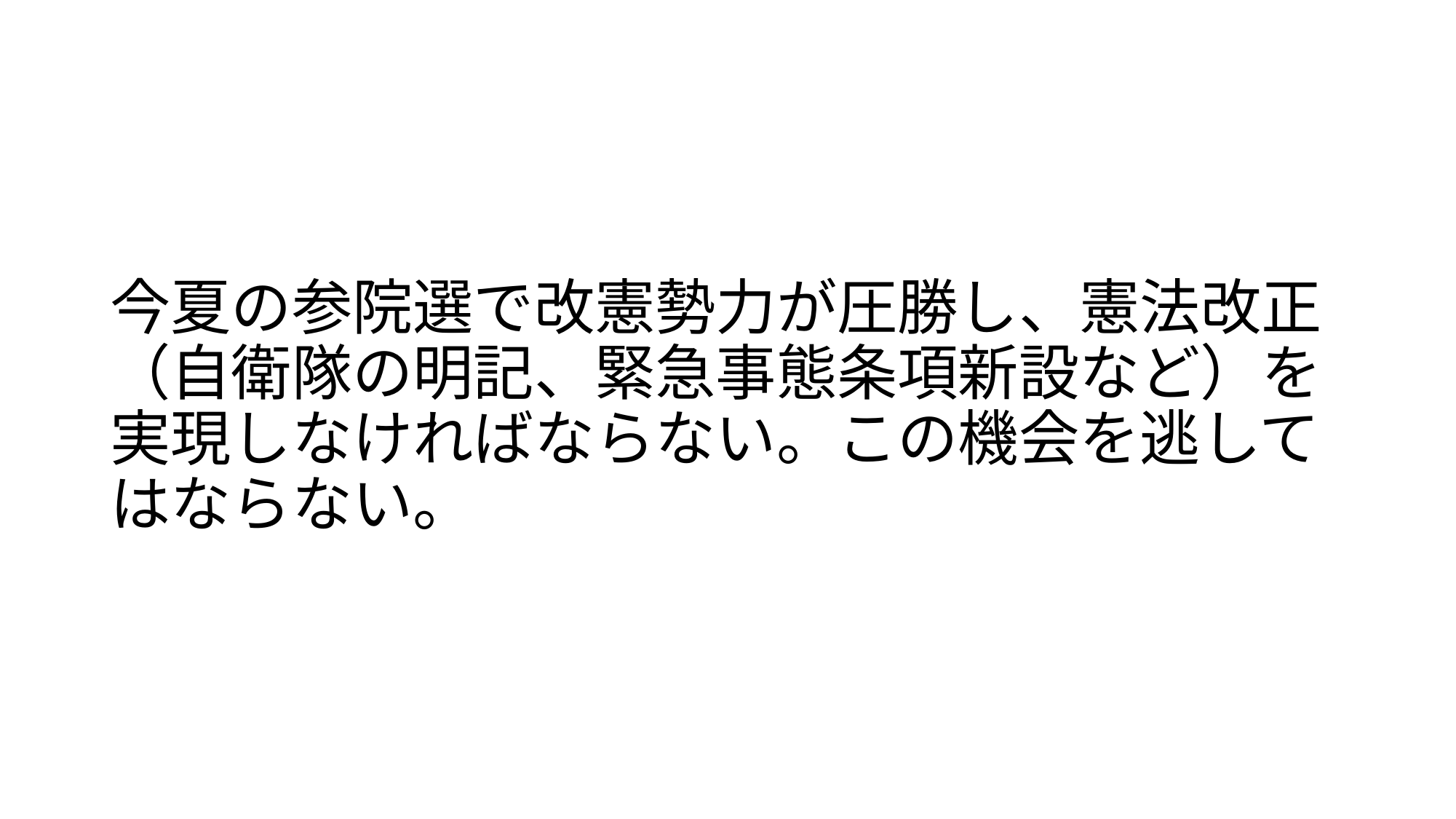

# 今夏の参院選で改憲勢力が圧勝し、憲法改正（自衛隊の明記、緊急事態条項新設など）を実現しなければならない。この機会を逃してはならない。